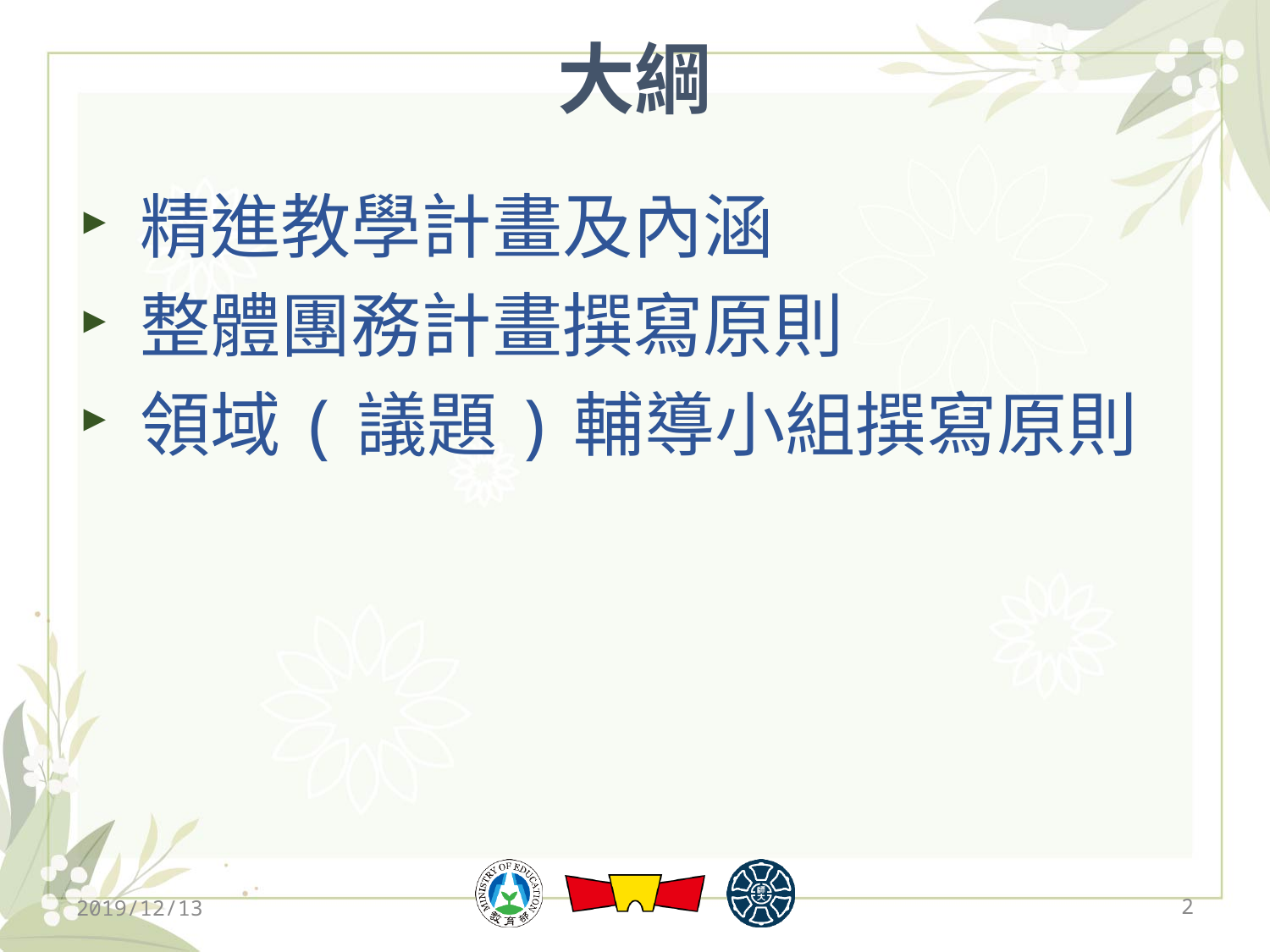

# 大綱
精進教學計畫及內涵
整體團務計畫撰寫原則
領域(議題)輔導小組撰寫原則

2019/12/13
2